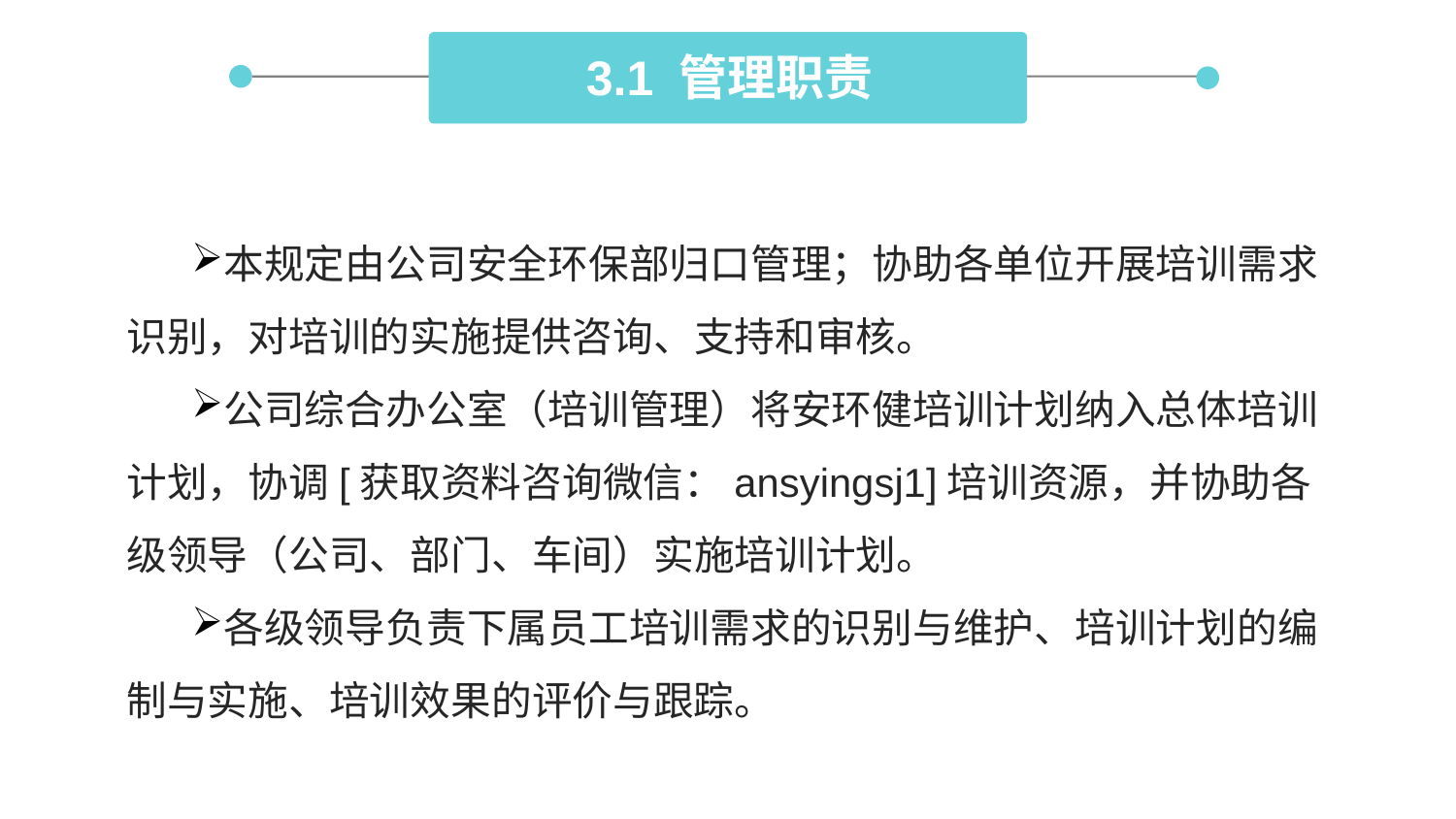

3.1 管理职责

本规定由公司安全环保部归口管理；协助各单位开展培训需求识别，对培训的实施提供咨询、支持和审核。
公司综合办公室（培训管理）将安环健培训计划纳入总体培训计划，协调[获取资料咨询微信：ansyingsj1]培训资源，并协助各级领导（公司、部门、车间）实施培训计划。
各级领导负责下属员工培训需求的识别与维护、培训计划的编制与实施、培训效果的评价与跟踪。